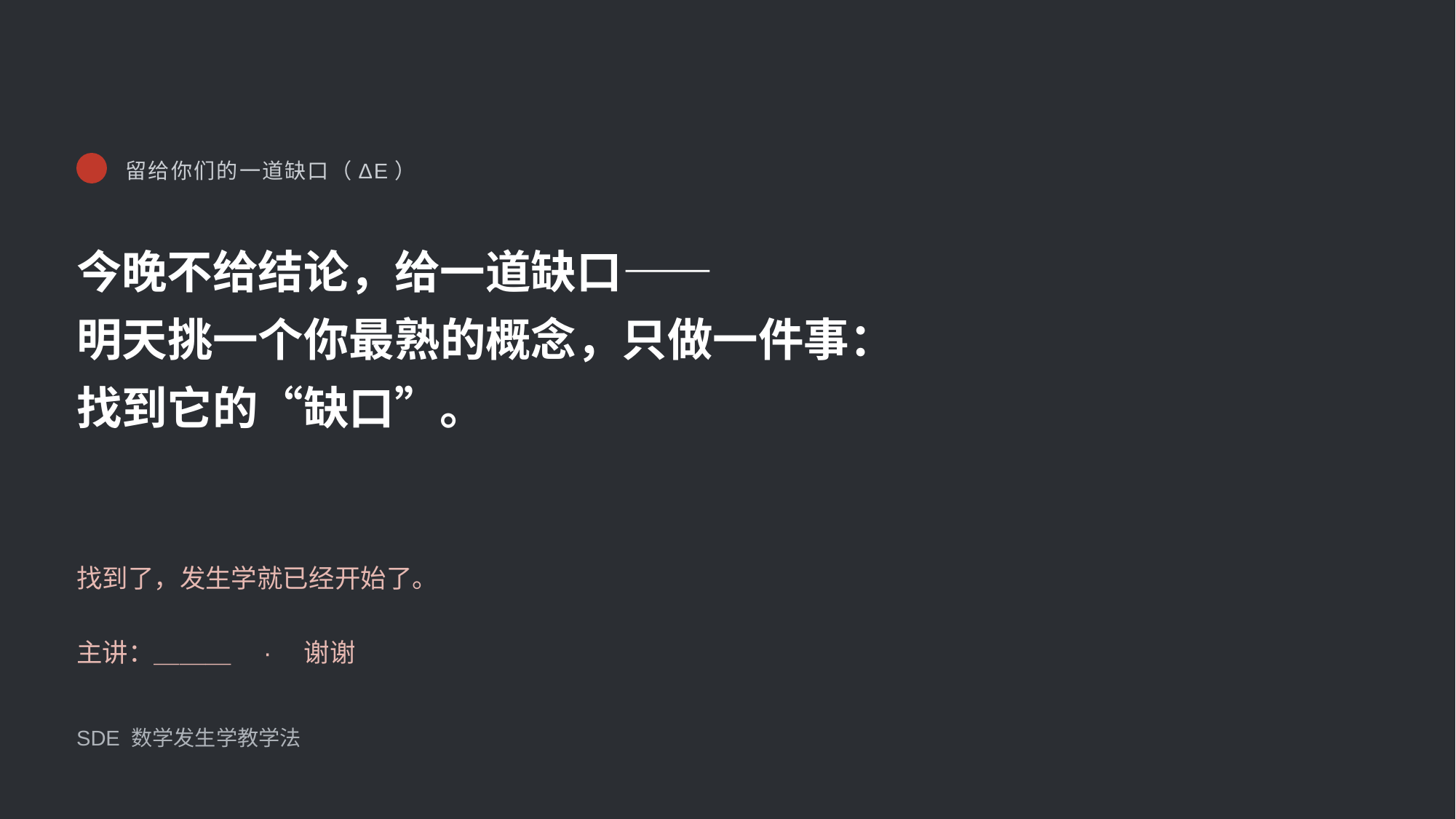

留给你们的一道缺口（ΔE）

今晚不给结论，给一道缺口——
明天挑一个你最熟的概念，只做一件事：
找到它的“缺口”。
找到了，发生学就已经开始了。

主讲：＿＿＿　·　谢谢
SDE 数学发生学教学法